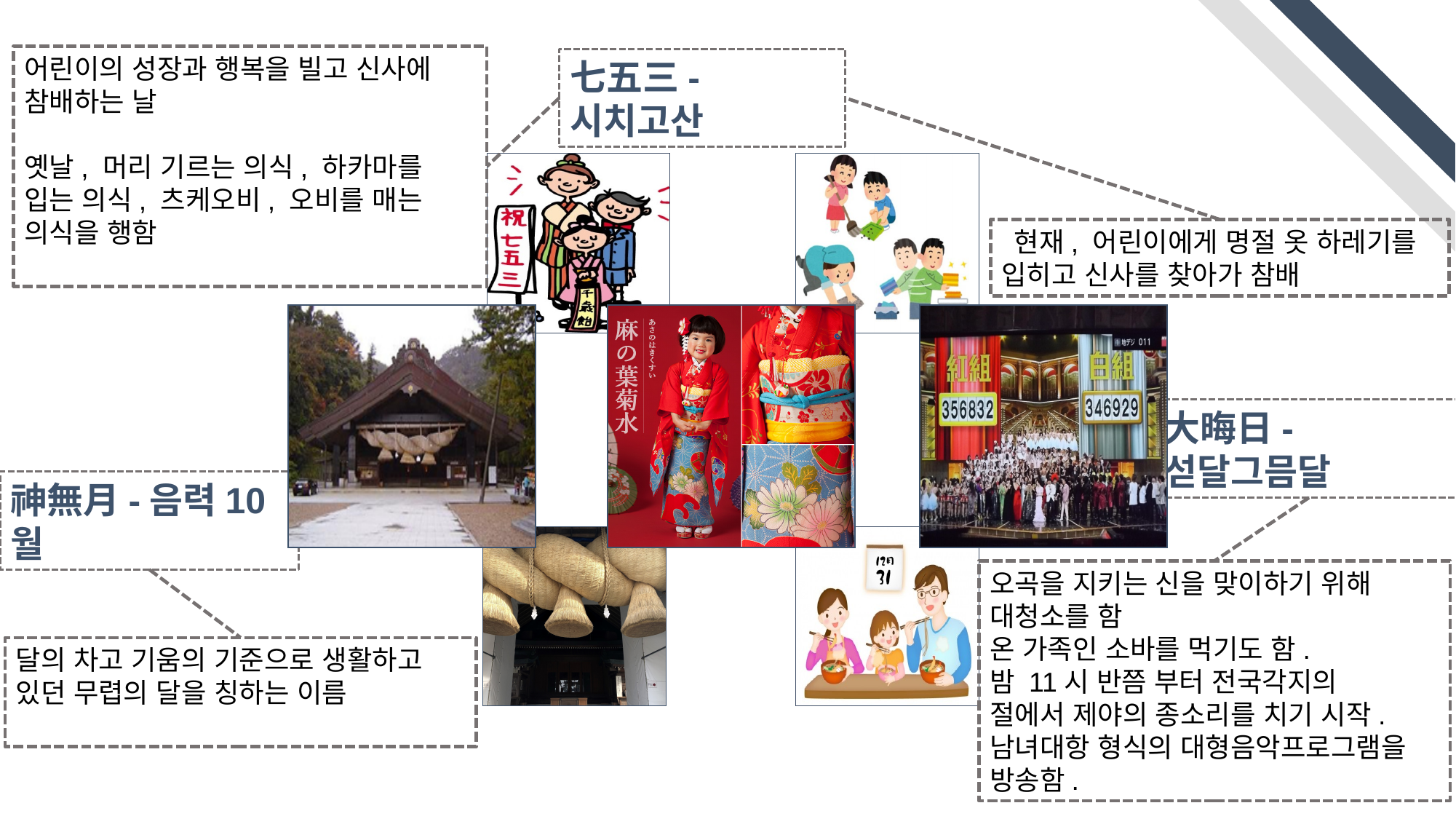

어린이의 성장과 행복을 빌고 신사에 참배하는 날

옛날, 머리 기르는 의식, 하카마를 입는 의식, 츠케오비, 오비를 매는 의식을 행함

七五三-시치고산

 현재, 어린이에게 명절 옷 하레기를 입히고 신사를 찾아가 참배

大晦日-섣달그믐달
神無月-음력10월

오곡을 지키는 신을 맞이하기 위해 대청소를 함
온 가족인 소바를 먹기도 함.
밤 11시 반쯤 부터 전국각지의      절에서 제야의 종소리를 치기 시작.
남녀대항 형식의 대형음악프로그램을 방송함.
달의 차고 기움의 기준으로 생활하고 있던 무렵의 달을 칭하는 이름